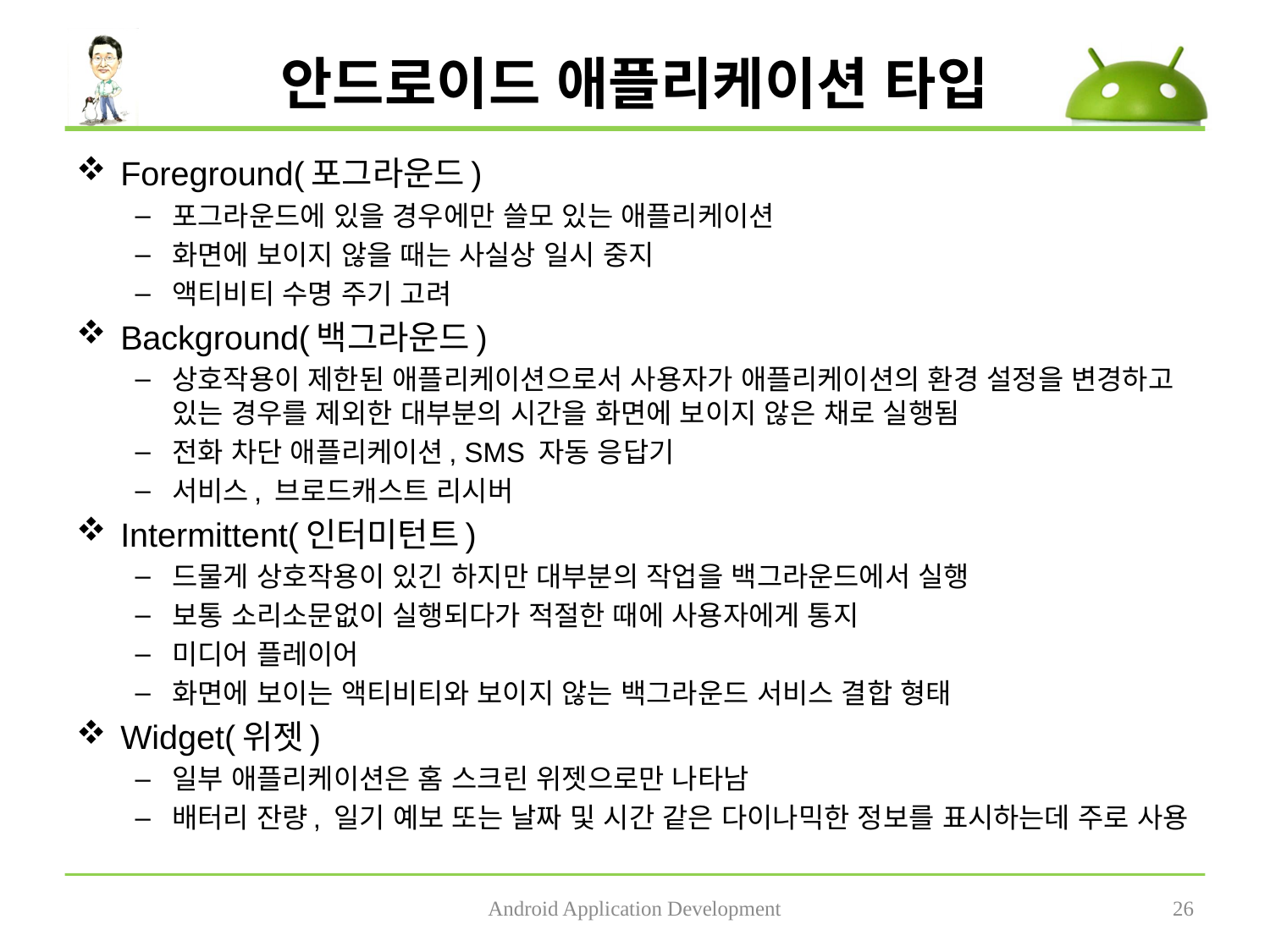

# 안드로이드 애플리케이션 타입
Foreground(포그라운드)
포그라운드에 있을 경우에만 쓸모 있는 애플리케이션
화면에 보이지 않을 때는 사실상 일시 중지
액티비티 수명 주기 고려
Background(백그라운드)
상호작용이 제한된 애플리케이션으로서 사용자가 애플리케이션의 환경 설정을 변경하고 있는 경우를 제외한 대부분의 시간을 화면에 보이지 않은 채로 실행됨
전화 차단 애플리케이션, SMS 자동 응답기
서비스, 브로드캐스트 리시버
Intermittent(인터미턴트)
드물게 상호작용이 있긴 하지만 대부분의 작업을 백그라운드에서 실행
보통 소리소문없이 실행되다가 적절한 때에 사용자에게 통지
미디어 플레이어
화면에 보이는 액티비티와 보이지 않는 백그라운드 서비스 결합 형태
Widget(위젯)
일부 애플리케이션은 홈 스크린 위젯으로만 나타남
배터리 잔량, 일기 예보 또는 날짜 및 시간 같은 다이나믹한 정보를 표시하는데 주로 사용
Android Application Development
26